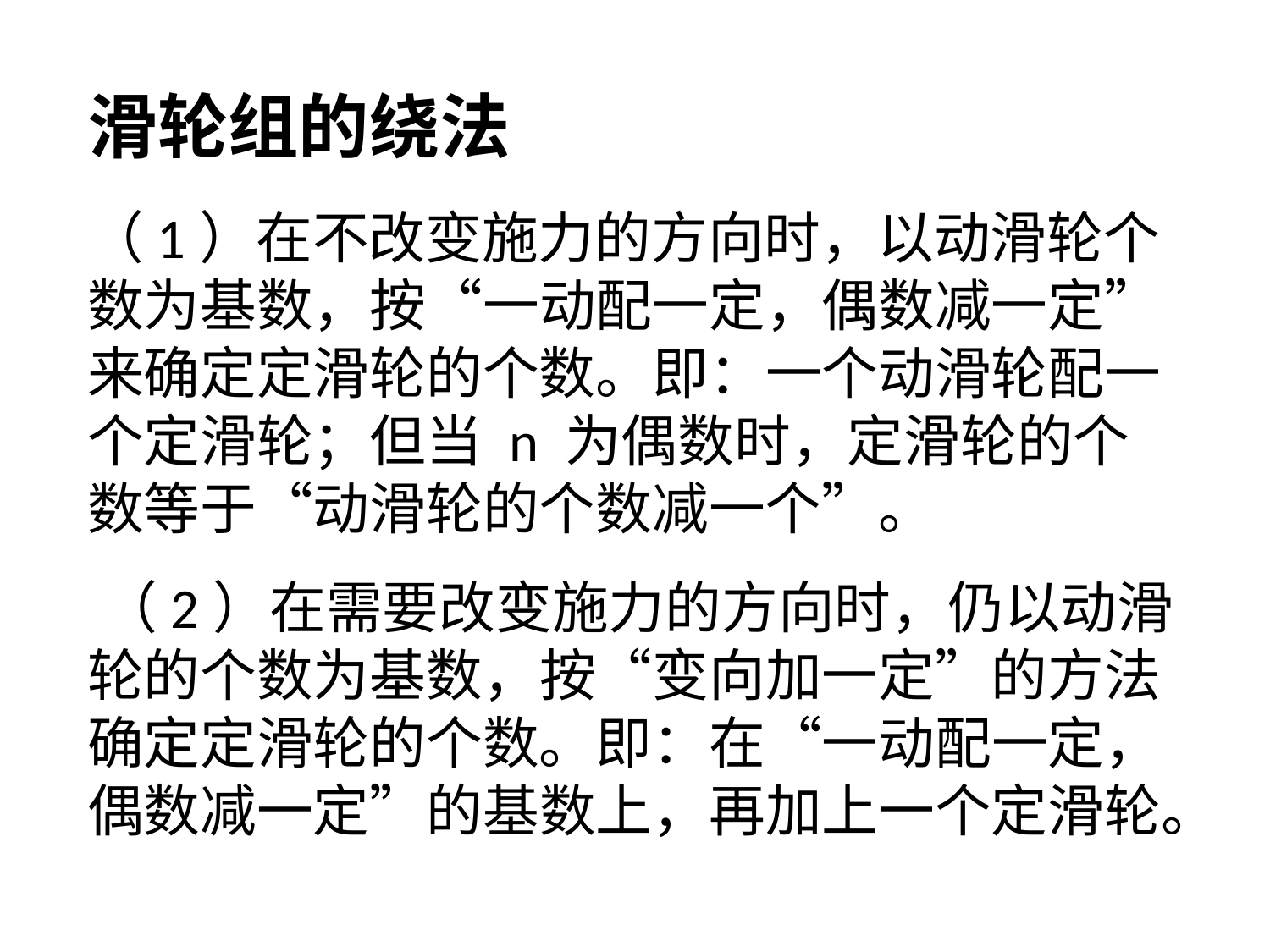

滑轮组的绕法

（1）在不改变施力的方向时，以动滑轮个数为基数，按“一动配一定，偶数减一定”来确定定滑轮的个数。即：一个动滑轮配一个定滑轮；但当 n 为偶数时，定滑轮的个数等于“动滑轮的个数减一个”。
﻿（2）在需要改变施力的方向时，仍以动滑轮的个数为基数，按“变向加一定”的方法确定定滑轮的个数。即：在“一动配一定，偶数减一定”的基数上，再加上一个定滑轮。